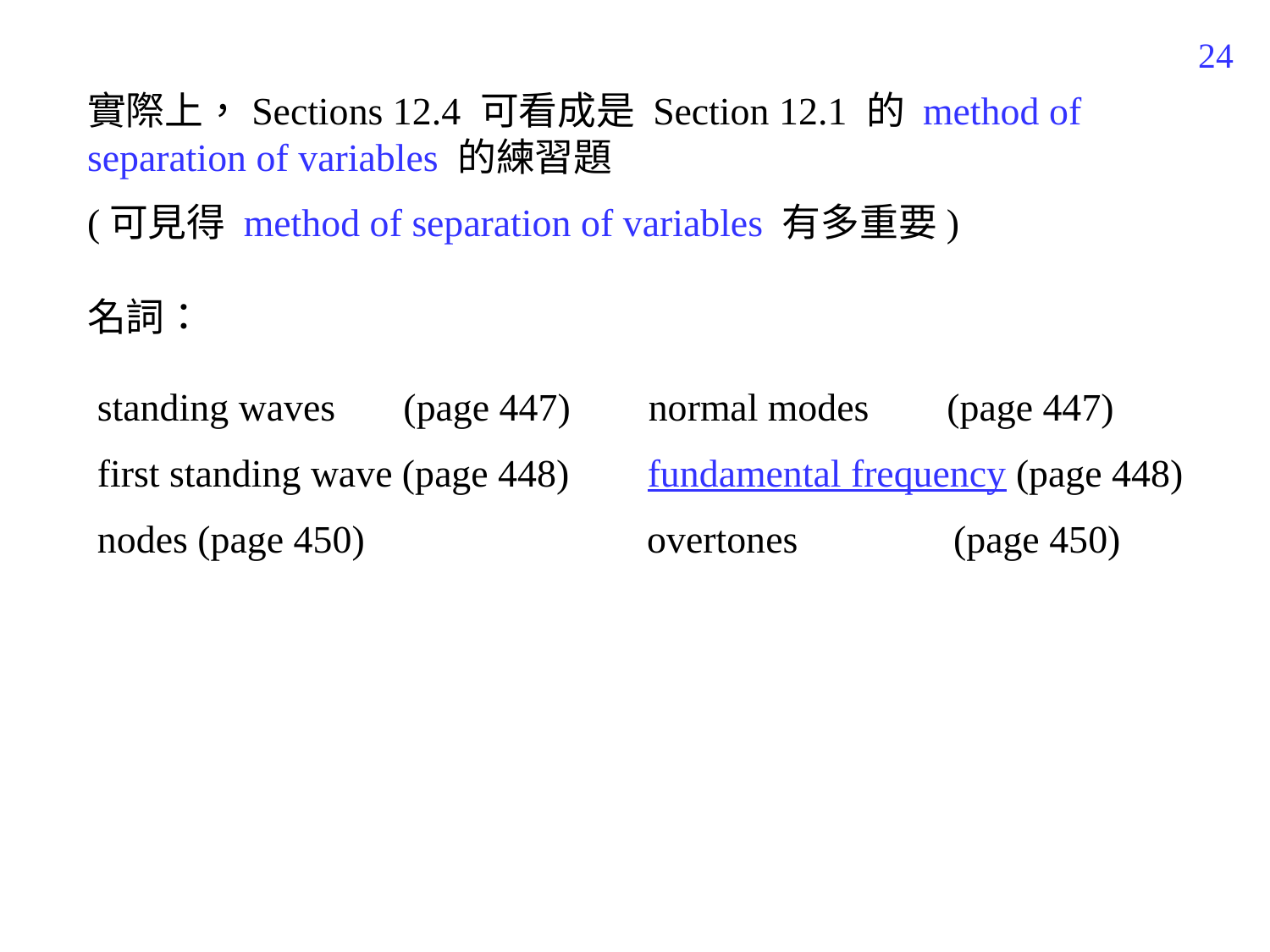

24
實際上，Sections 12.4 可看成是 Section 12.1 的 method of separation of variables 的練習題
(可見得 method of separation of variables 有多重要)
名詞：
standing waves       (page 447)        normal modes        (page 447)
first standing wave (page 448)        fundamental frequency (page 448)
nodes (page 450)                             overtones                (page 450)